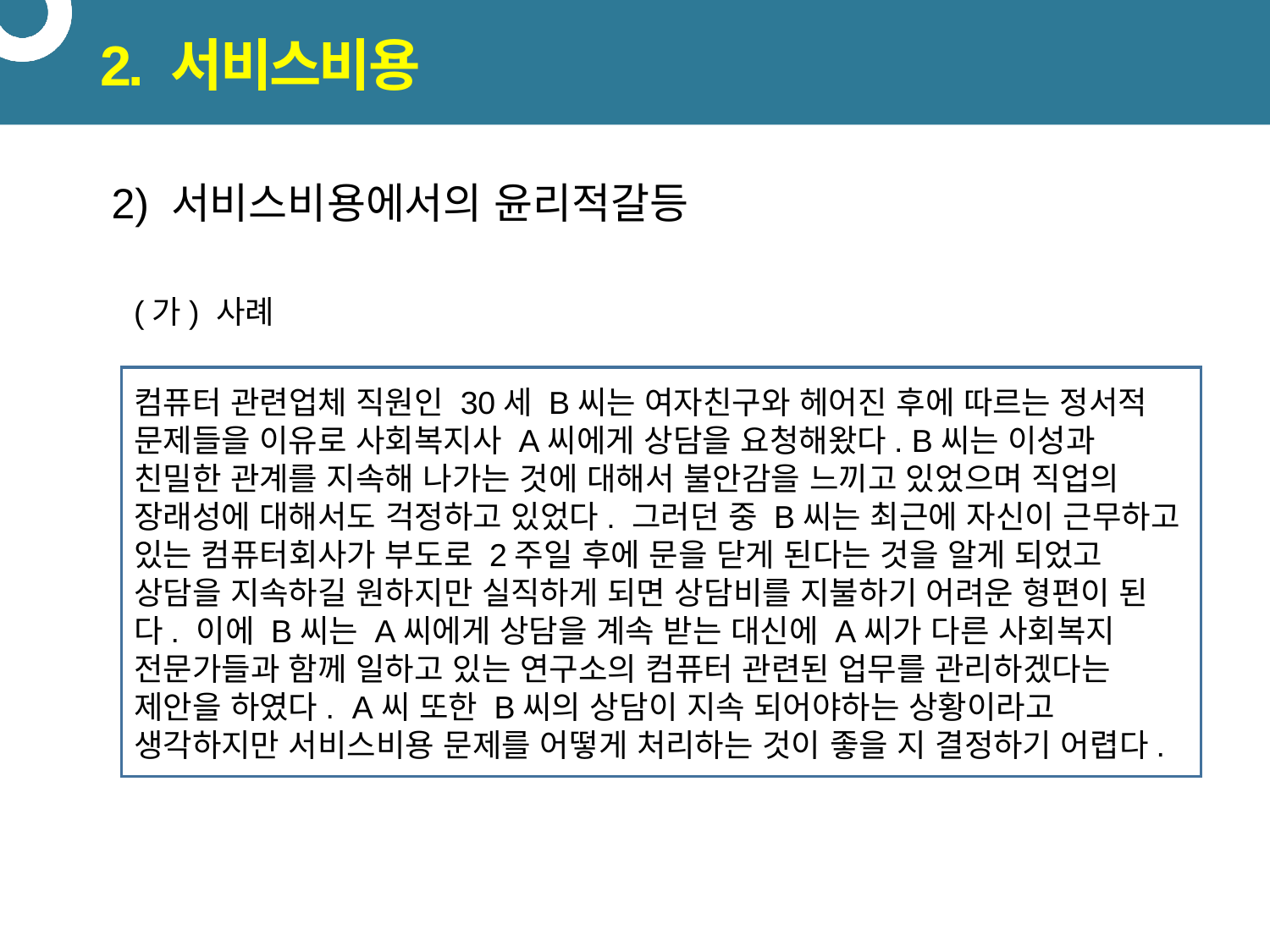

# 2. 서비스비용
2) 서비스비용에서의 윤리적갈등

(가) 사례

컴퓨터 관련업체 직원인 30세 B씨는 여자친구와 헤어진 후에 따르는 정서적 문제들을 이유로 사회복지사 A씨에게 상담을 요청해왔다. B씨는 이성과 친밀한 관계를 지속해 나가는 것에 대해서 불안감을 느끼고 있었으며 직업의 장래성에 대해서도 걱정하고 있었다. 그러던 중 B씨는 최근에 자신이 근무하고 있는 컴퓨터회사가 부도로 2주일 후에 문을 닫게 된다는 것을 알게 되었고 상담을 지속하길 원하지만 실직하게 되면 상담비를 지불하기 어려운 형편이 된다. 이에 B씨는 A씨에게 상담을 계속 받는 대신에 A씨가 다른 사회복지 전문가들과 함께 일하고 있는 연구소의 컴퓨터 관련된 업무를 관리하겠다는 제안을 하였다.  A씨 또한 B씨의 상담이 지속 되어야하는 상황이라고 생각하지만 서비스비용 문제를 어떻게 처리하는 것이 좋을 지 결정하기 어렵다.